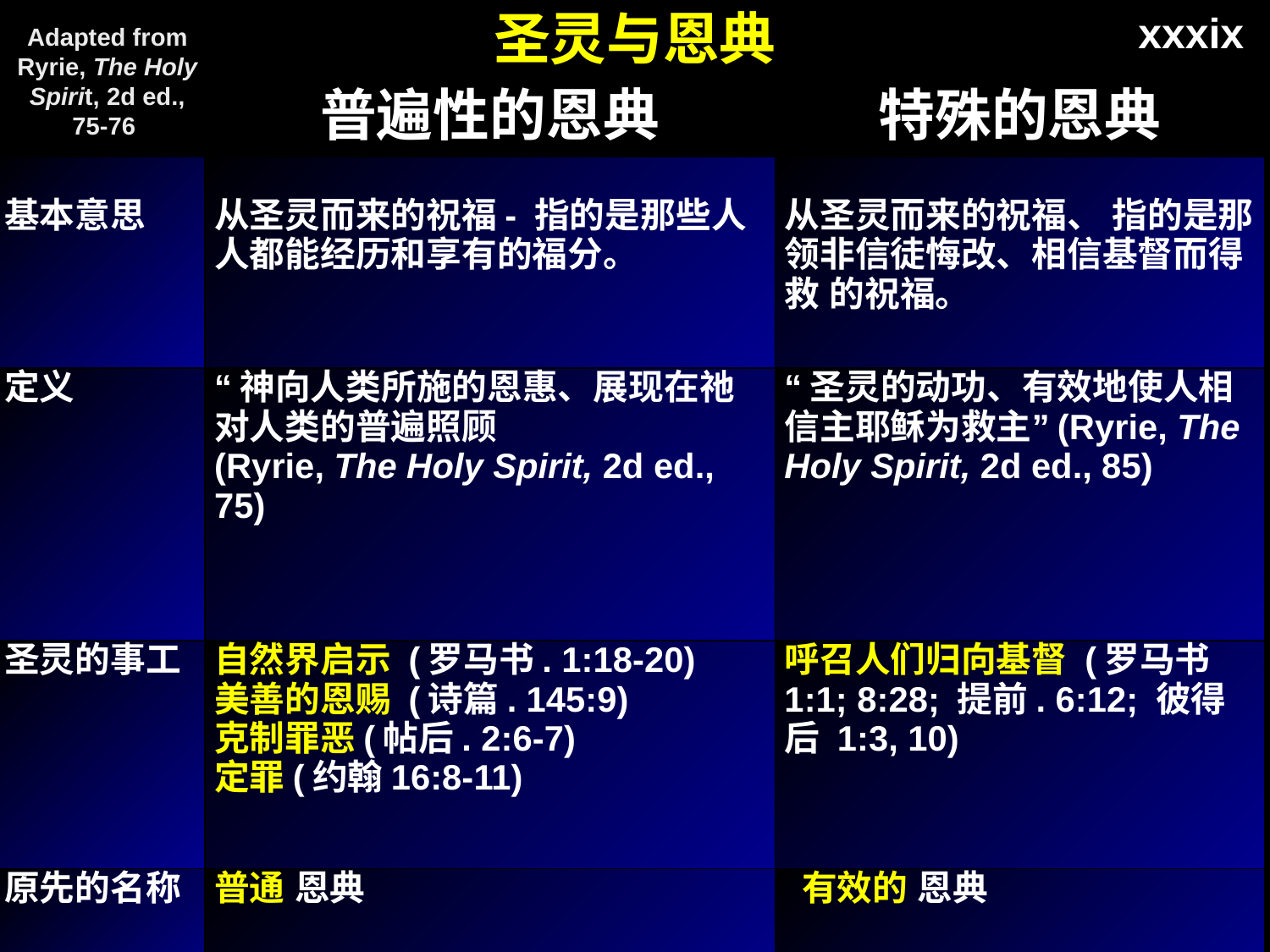

Adapted from Ryrie, The Holy Spirit, 2d ed., 75-76
xxxix
圣灵与恩典
Put all the black boxes under the text, translate the text, then move the boxes back.
|  | 普遍性的恩典 | 特殊的恩典 |
| --- | --- | --- |
| 基本意思 | 从圣灵而来的祝福- 指的是那些人人都能经历和享有的福分。 | 从圣灵而来的祝福、 指的是那领非信徒悔改、相信基督而得救 的祝福。 |
| 定义 | “神向人类所施的恩惠、展现在祂对人类的普遍照顾 (Ryrie, The Holy Spirit, 2d ed., 75) | “圣灵的动功、有效地使人相信主耶稣为救主”(Ryrie, The Holy Spirit, 2d ed., 85) |
| 圣灵的事工 | 自然界启示 (罗马书. 1:18-20) 美善的恩赐 (诗篇. 145:9) 克制罪恶(帖后. 2:6-7) 定罪(约翰16:8-11) | 呼召人们归向基督 (罗马书 1:1; 8:28; 提前. 6:12; 彼得后 1:3, 10) |
| 原先的名称 | 普通 恩典 | 有效的 恩典 |